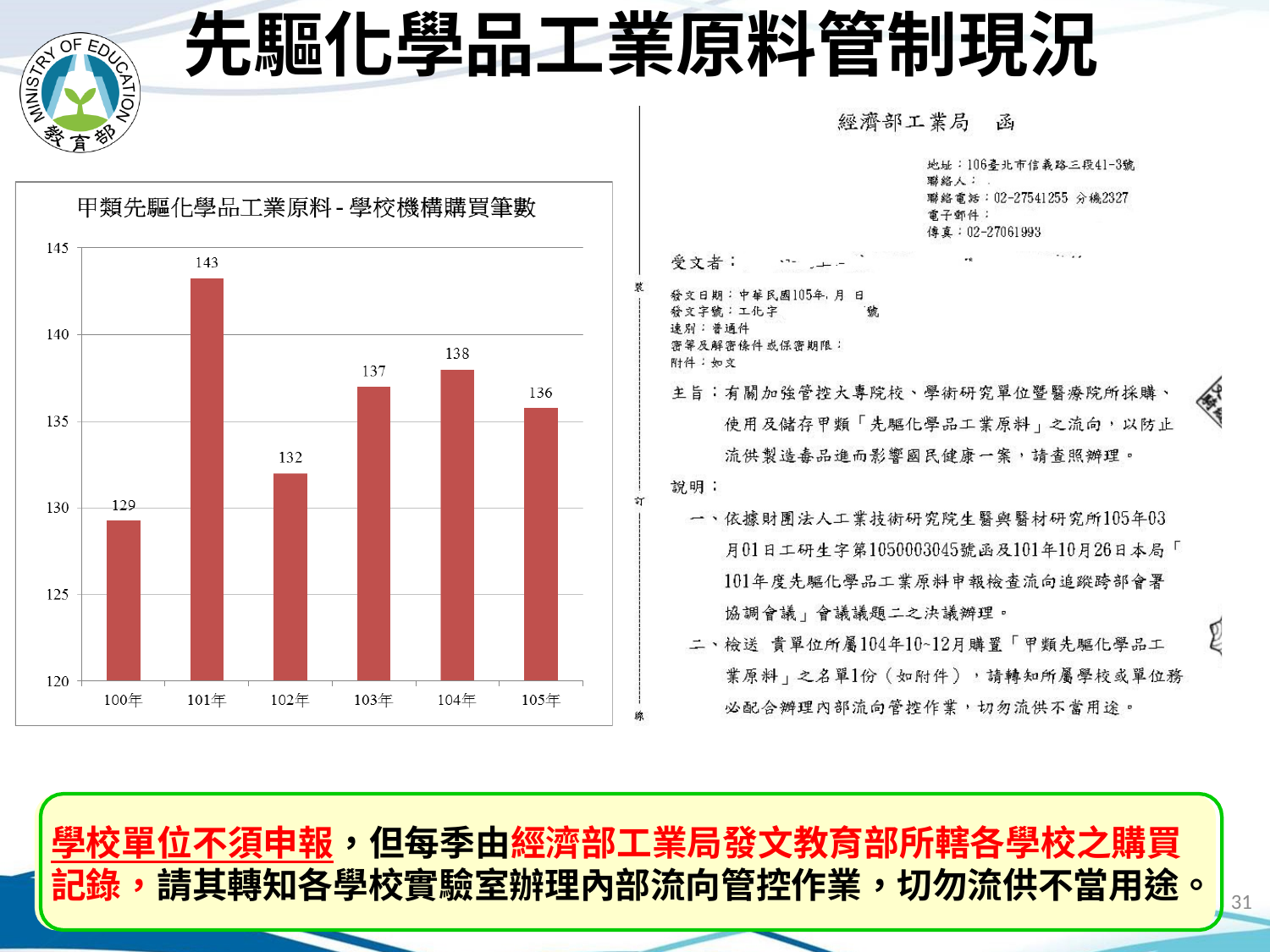

# 先驅化學品工業原料管制現況

學校單位不須申報，但每季由經濟部工業局發文教育部所轄各學校之購買  記錄，請其轉知各學校實驗室辦理內部流向管控作業，切勿流供不當用途。

31